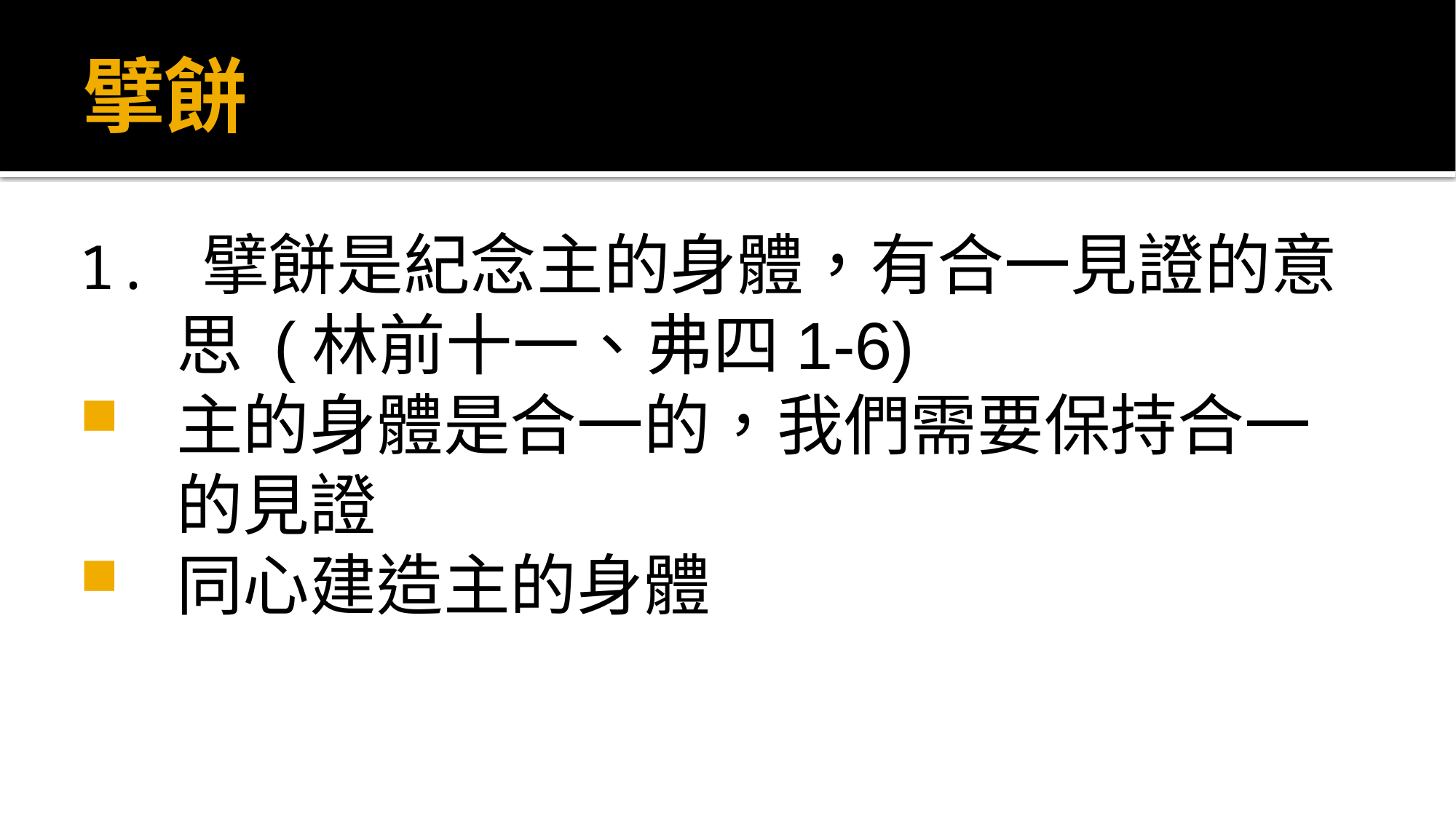

# 擘餅
1. 擘餅是紀念主的身體，有合一見證的意思 (林前十一、弗四1-6)
主的身體是合一的，我們需要保持合一的見證
同心建造主的身體